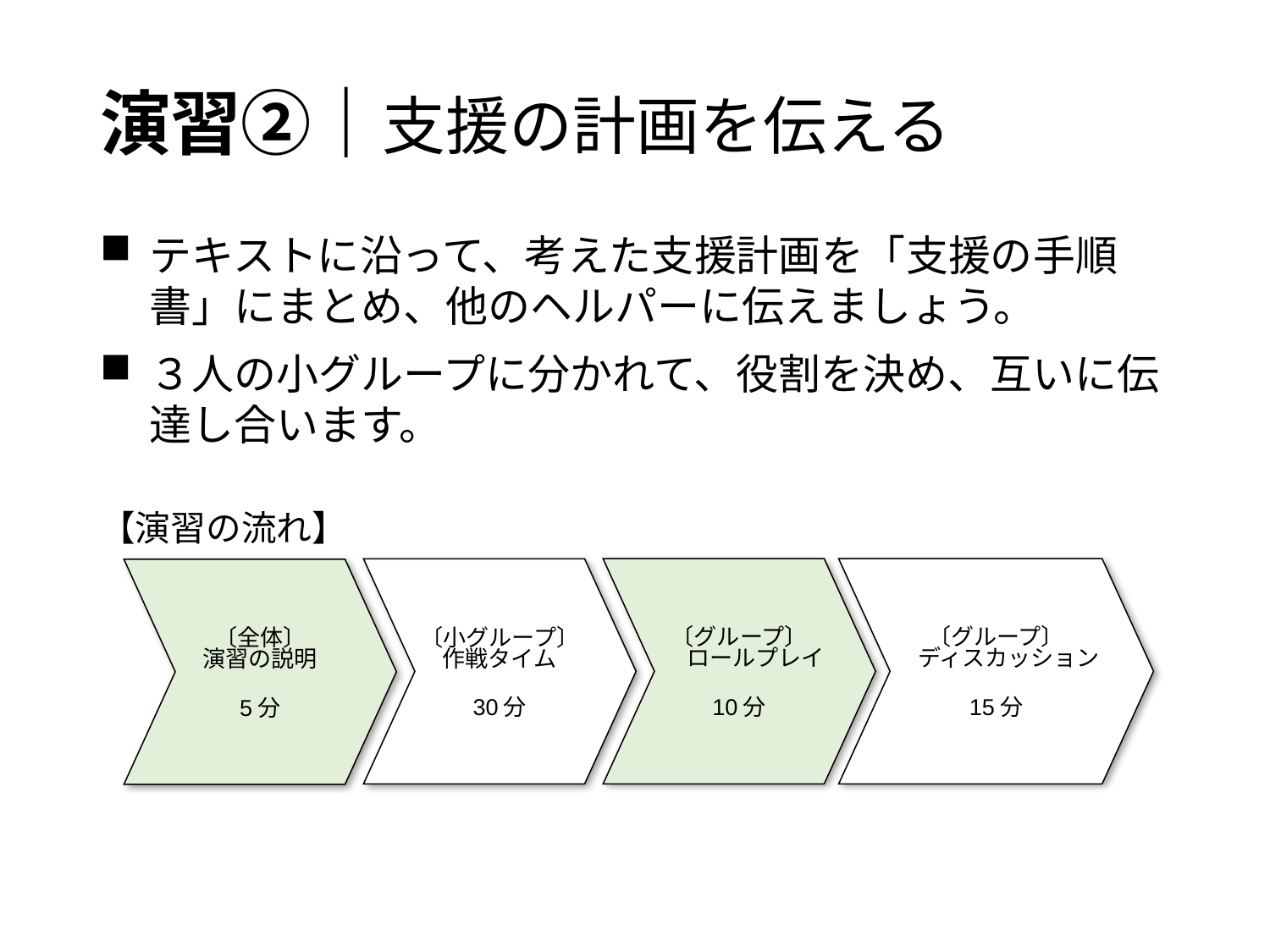

# 演習②｜支援の計画を伝える
テキストに沿って、考えた支援計画を「支援の手順書」にまとめ、他のヘルパーに伝えましょう。
３人の小グループに分かれて、役割を決め、互いに伝達し合います。

【演習の流れ】

〔グループ〕
ディスカッション

15分
〔グループ〕
ロールプレイ

10分
〔小グループ〕
作戦タイム

30分
〔全体〕
演習の説明

5分